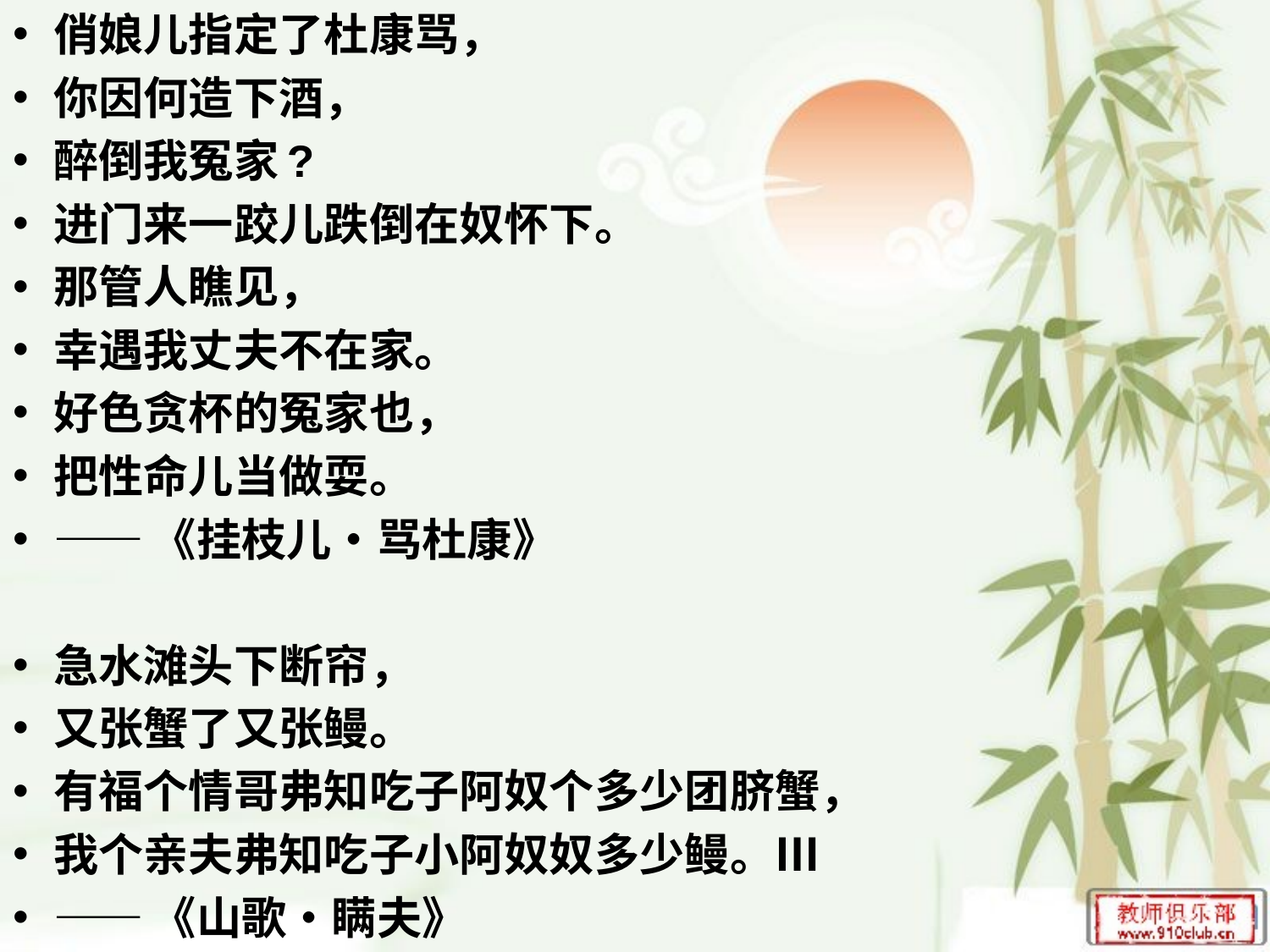

俏娘儿指定了杜康骂，
你因何造下酒，
醉倒我冤家?
进门来一跤儿跌倒在奴怀下。
那管人瞧见，
幸遇我丈夫不在家。
好色贪杯的冤家也，
把性命儿当做耍。
——《挂枝儿•骂杜康》

急水滩头下断帘，
又张蟹了又张鳗。
有福个情哥弗知吃子阿奴个多少团脐蟹，
我个亲夫弗知吃子小阿奴奴多少鳗。Ⅲ
——《山歌•瞒夫》